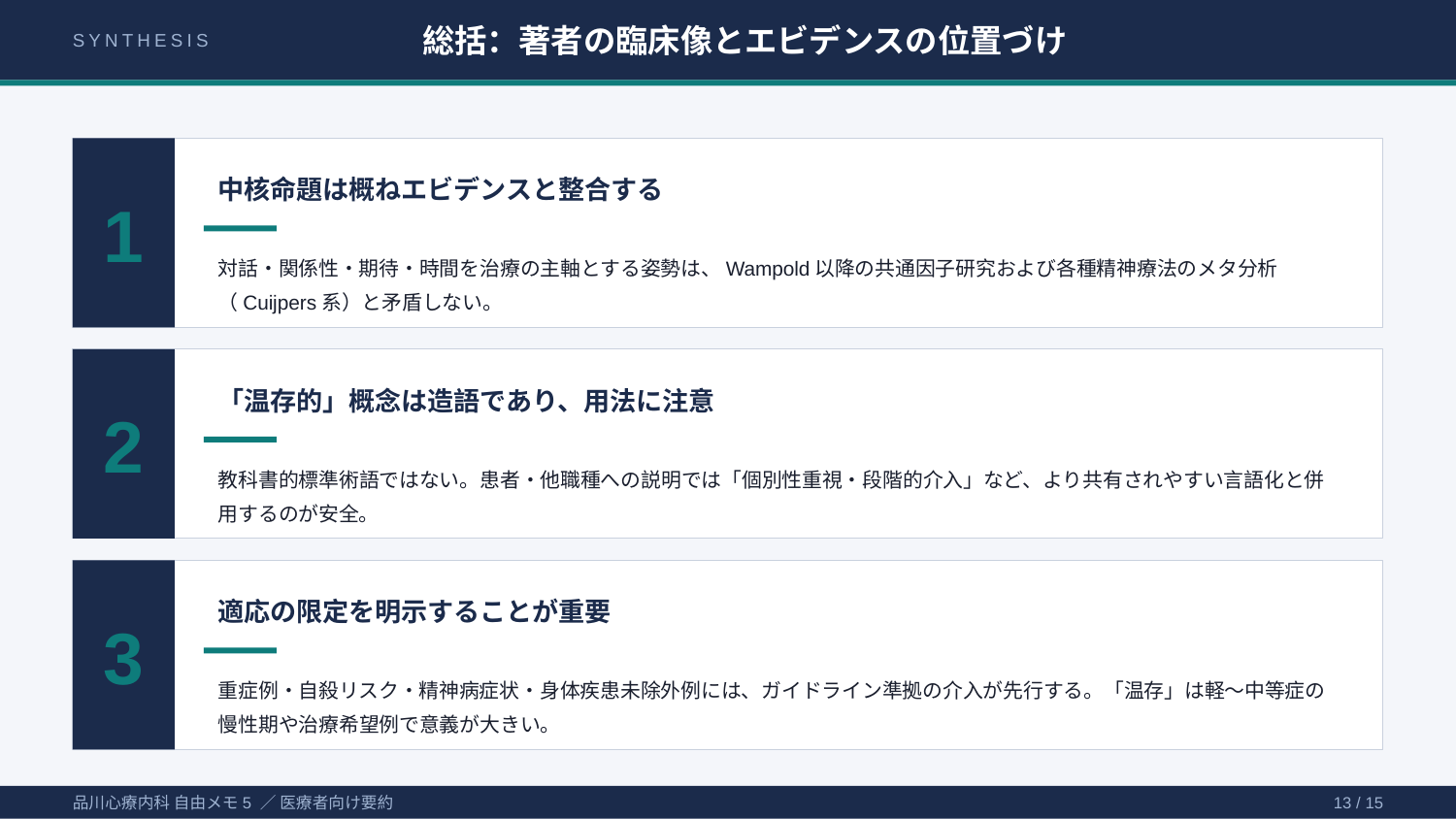

SYNTHESIS
総括：著者の臨床像とエビデンスの位置づけ

1
中核命題は概ねエビデンスと整合する

対話・関係性・期待・時間を治療の主軸とする姿勢は、Wampold以降の共通因子研究および各種精神療法のメタ分析（Cuijpers系）と矛盾しない。

2
「温存的」概念は造語であり、用法に注意

教科書的標準術語ではない。患者・他職種への説明では「個別性重視・段階的介入」など、より共有されやすい言語化と併用するのが安全。

3
適応の限定を明示することが重要

重症例・自殺リスク・精神病症状・身体疾患未除外例には、ガイドライン準拠の介入が先行する。「温存」は軽〜中等症の慢性期や治療希望例で意義が大きい。

品川心療内科 自由メモ5 ／ 医療者向け要約
13 / 15